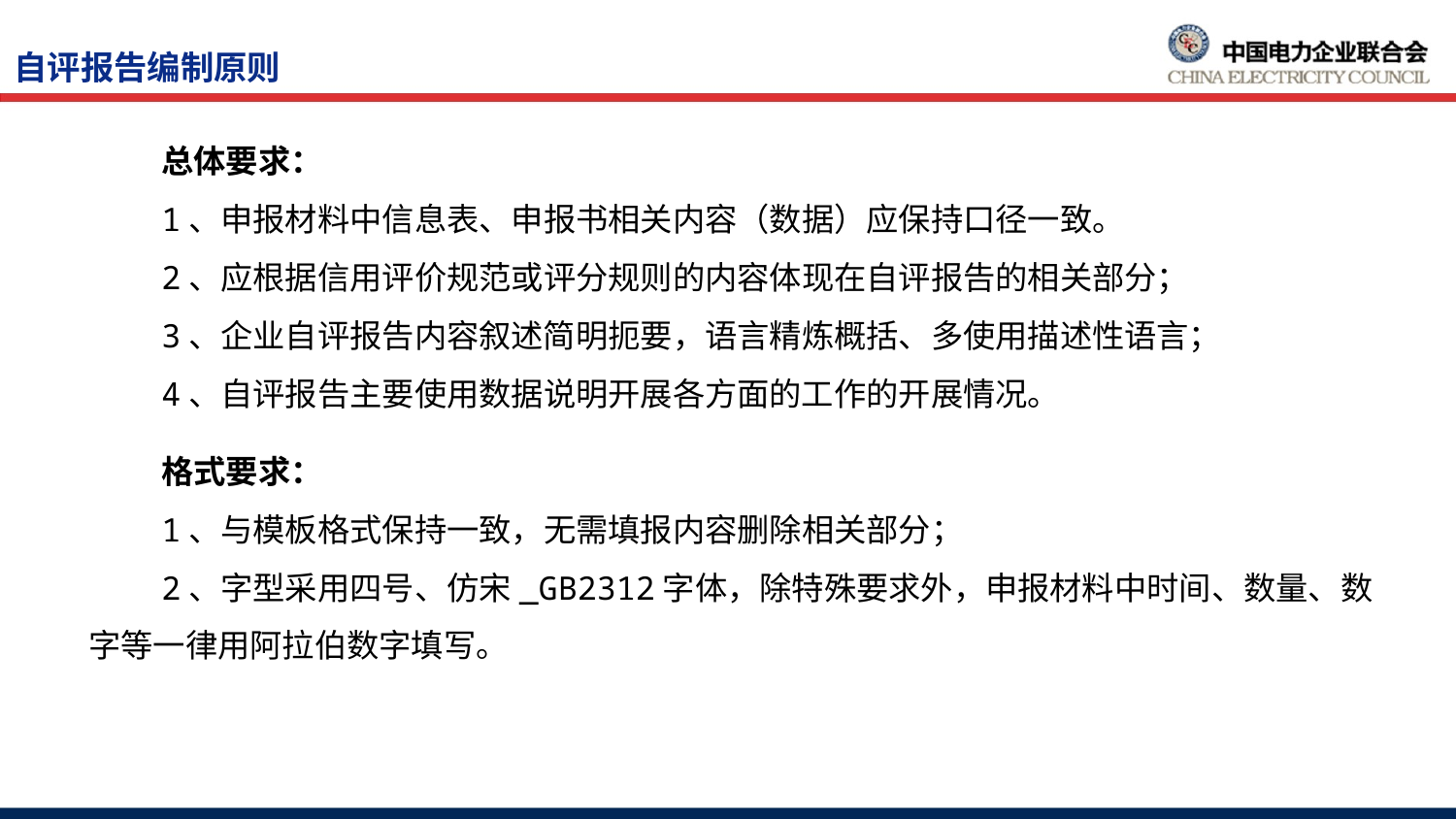

自评报告编制原则
总体要求：
1、申报材料中信息表、申报书相关内容（数据）应保持口径一致。
2、应根据信用评价规范或评分规则的内容体现在自评报告的相关部分；
3、企业自评报告内容叙述简明扼要，语言精炼概括、多使用描述性语言；
4、自评报告主要使用数据说明开展各方面的工作的开展情况。

格式要求：
1、与模板格式保持一致，无需填报内容删除相关部分；
2、字型采用四号、仿宋_GB2312字体，除特殊要求外，申报材料中时间、数量、数字等一律用阿拉伯数字填写。